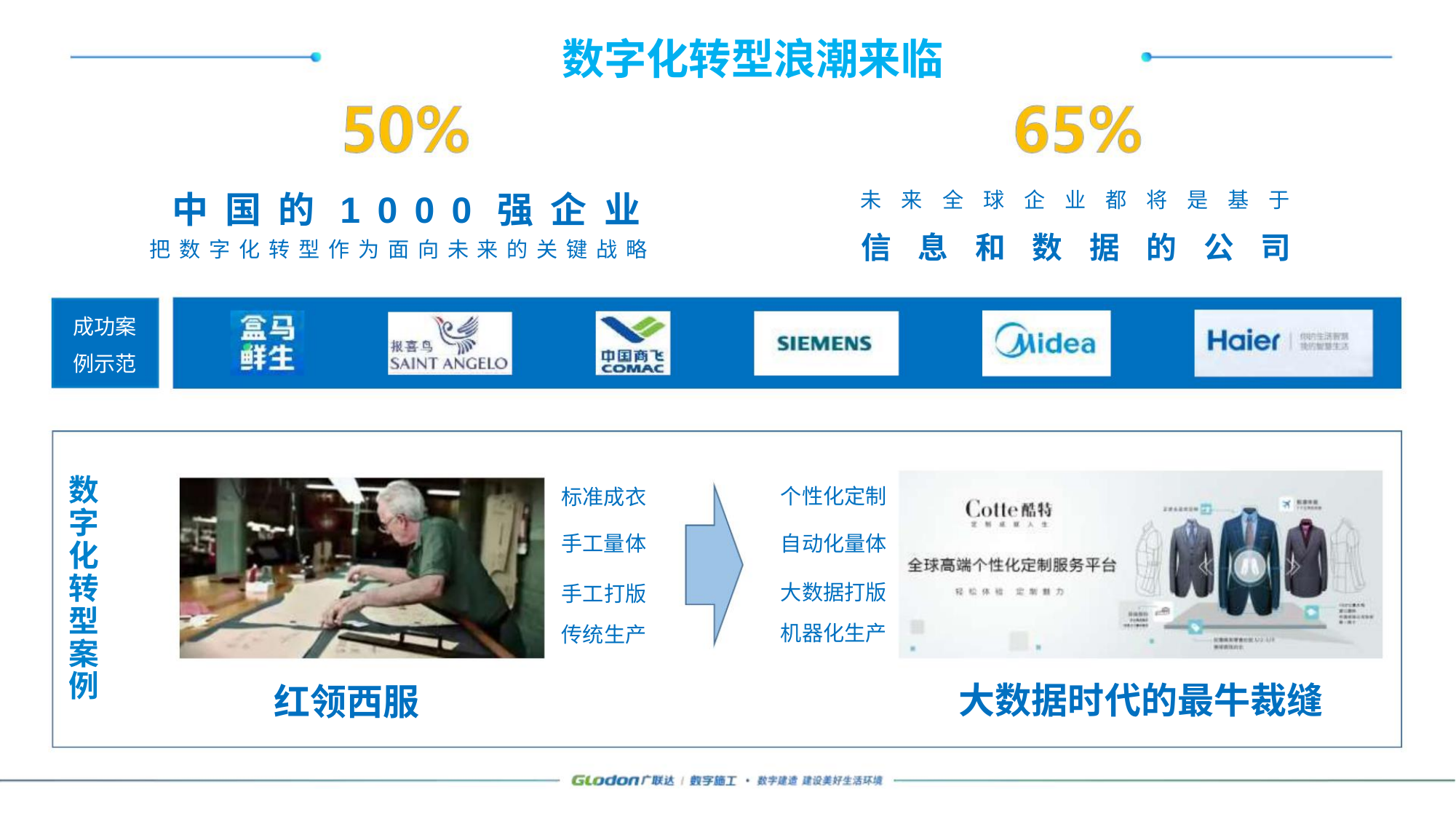

数字化转型浪潮来临
中 国 的 1 0 0 0 强 企 业
把 数 字 化 转 型 作 为 面 向 未 来 的 关 键 战 略
未 来 全 球 企 业 都 将 是 基 于
信 息 和 数 据 的 公 司
成功案
例示范
数
字
化
转
型
案
例
个性化定制
标准成衣
手工量体
自动化量体
大数据打版
机器化生产
手工打版
传统生产
大数据时代的最牛裁缝
红领西服